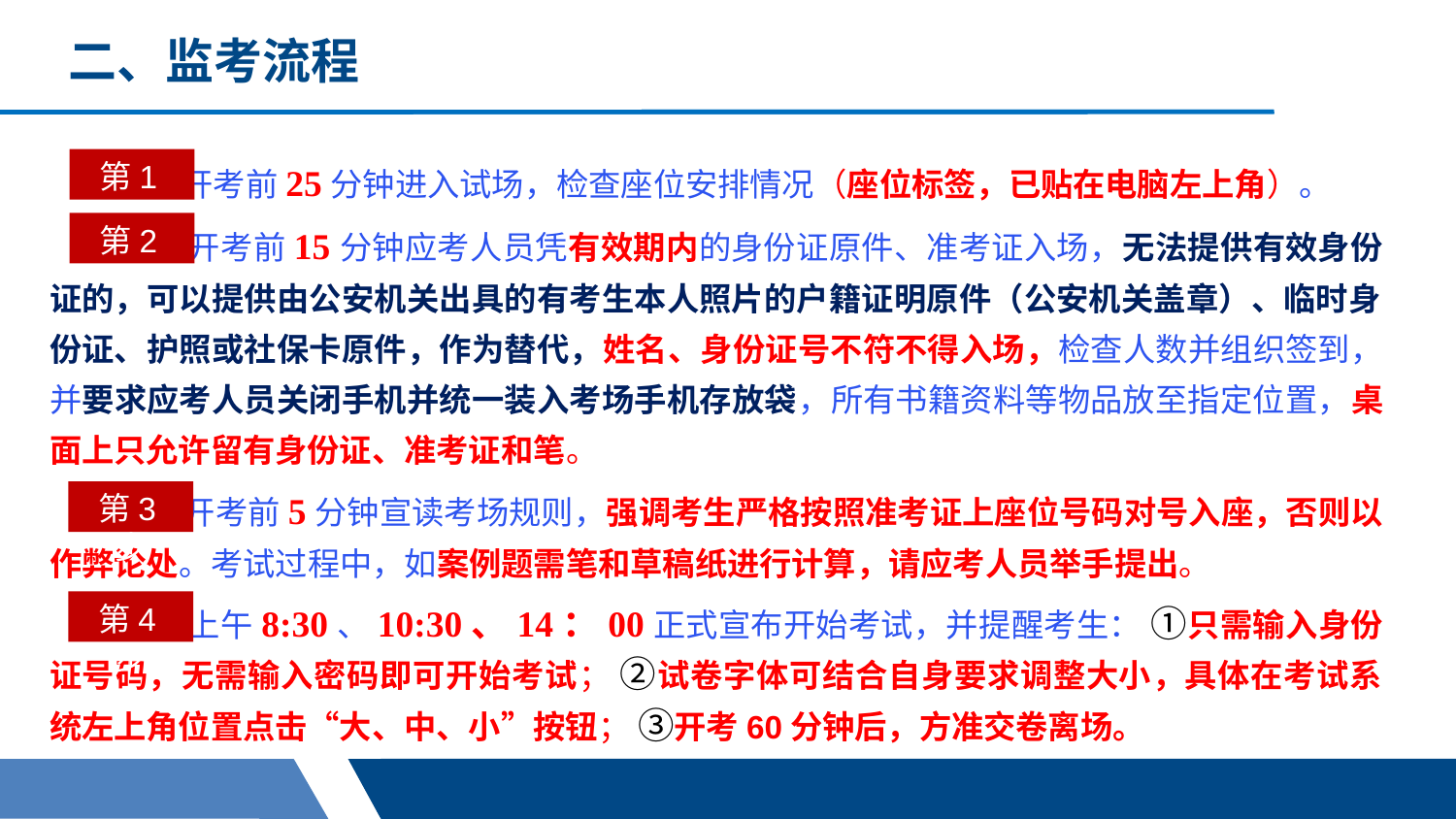

二、监考流程
                 开考前25分钟进入试场，检查座位安排情况（座位标签，已贴在电脑左上角）。
                 开考前15分钟应考人员凭有效期内的身份证原件、准考证入场，无法提供有效身份证的，可以提供由公安机关出具的有考生本人照片的户籍证明原件（公安机关盖章）、临时身份证、护照或社保卡原件，作为替代，姓名、身份证号不符不得入场，检查人数并组织签到，并要求应考人员关闭手机并统一装入考场手机存放袋，所有书籍资料等物品放至指定位置，桌面上只允许留有身份证、准考证和笔。
                 开考前5分钟宣读考场规则，强调考生严格按照准考证上座位号码对号入座，否则以作弊论处。考试过程中，如案例题需笔和草稿纸进行计算，请应考人员举手提出。
                 上午8:30、10:30、14：00正式宣布开始考试，并提醒考生： ①只需输入身份证号码，无需输入密码即可开始考试； ②试卷字体可结合自身要求调整大小，具体在考试系统左上角位置点击“大、中、小”按钮； ③开考60分钟后，方准交卷离场。
第1步
第2步
第3步
第4步